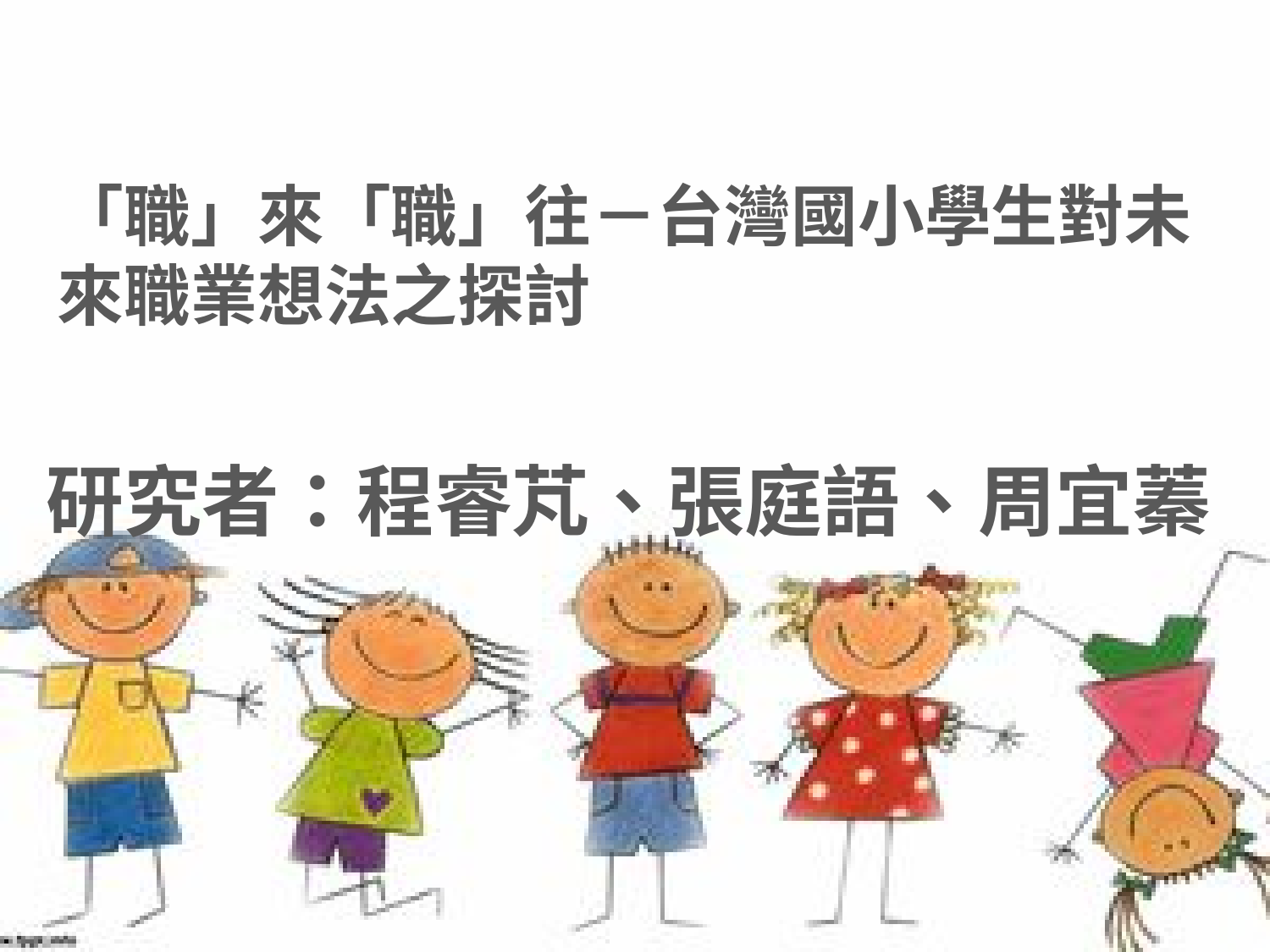

# 「職」來「職」往－台灣國小學生對未來職業想法之探討
研究者：程睿芃、張庭語、周宜蓁